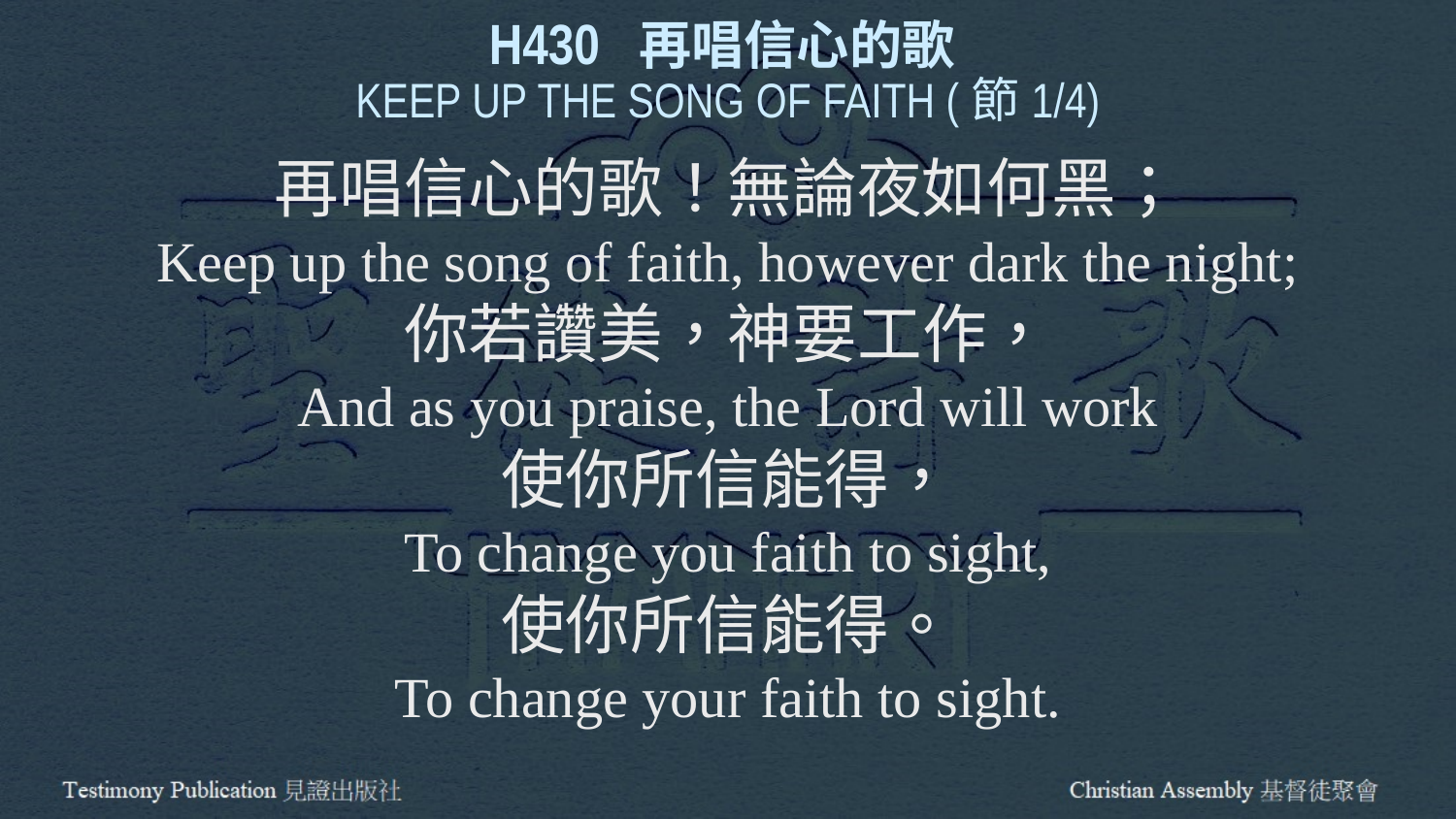

H430  再唱信心的歌
KEEP UP THE SONG OF FAITH (節1/4)
再唱信心的歌！無論夜如何黑；
Keep up the song of faith, however dark the night;
你若讚美，神要工作，
And as you praise, the Lord will work
使你所信能得，
To change you faith to sight,
使你所信能得。
To change your faith to sight.